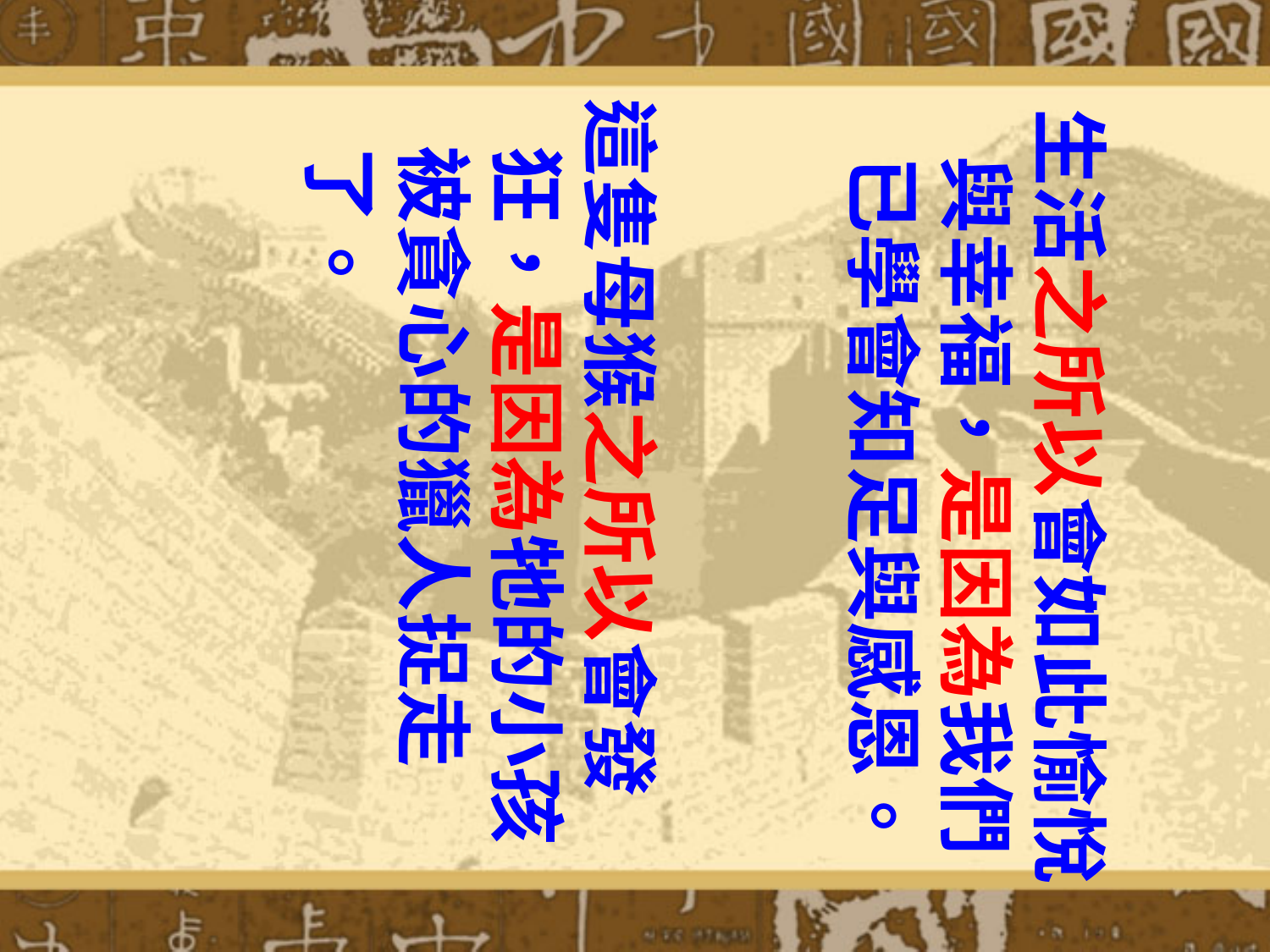

這隻母猴之所以會發狂，是因為牠的小孩被貪心的獵人捉走了。
生活之所以會如此愉悅與幸福，是因為我們已學會知足與感恩。